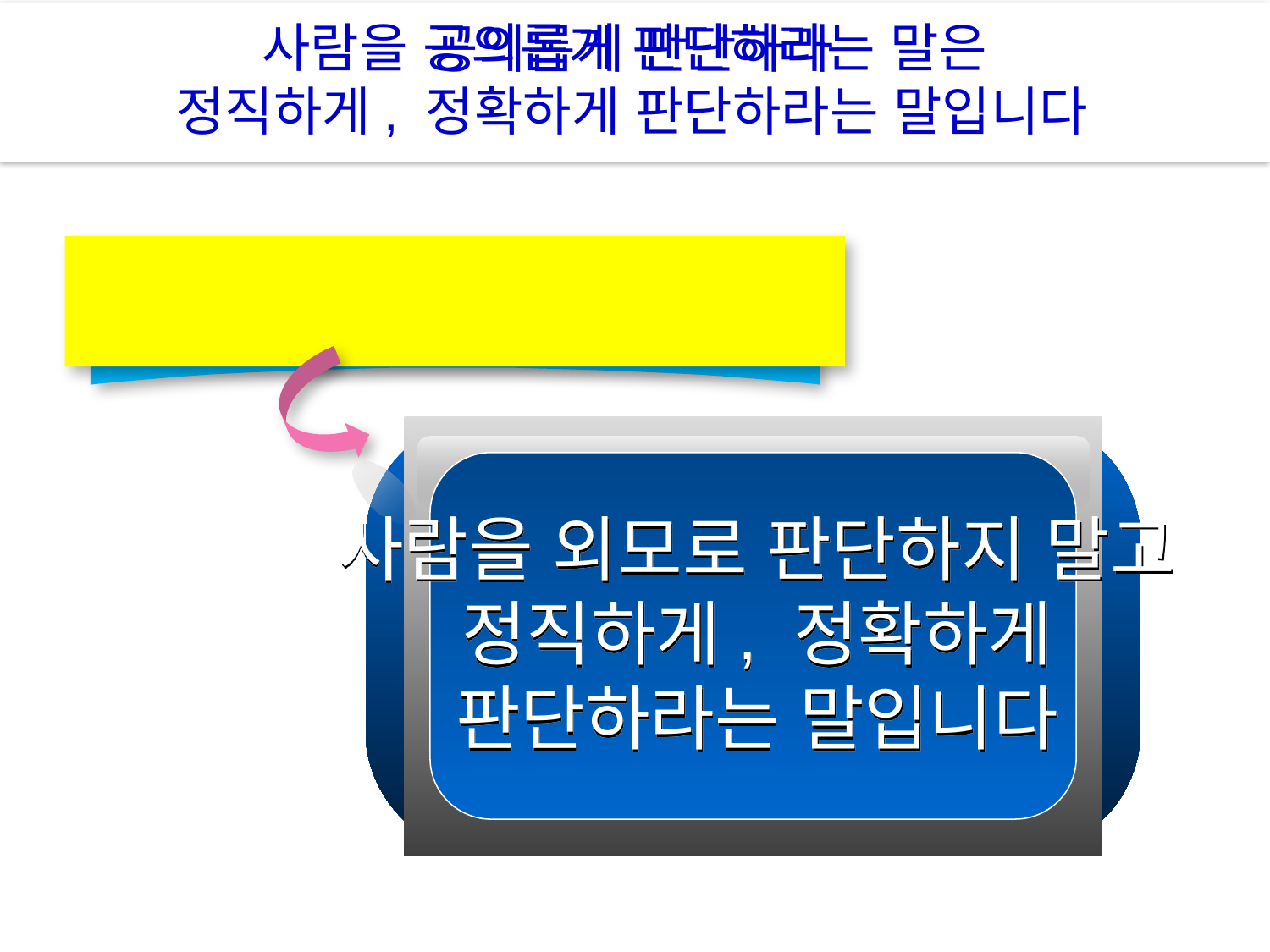

사람을 공의롭게 판단하라는 말은
정직하게, 정확하게 판단하라는 말입니다
공의롭게 판단하라

사람을 외모로 판단하지 말고
정직하게, 정확하게
판단하라는 말입니다